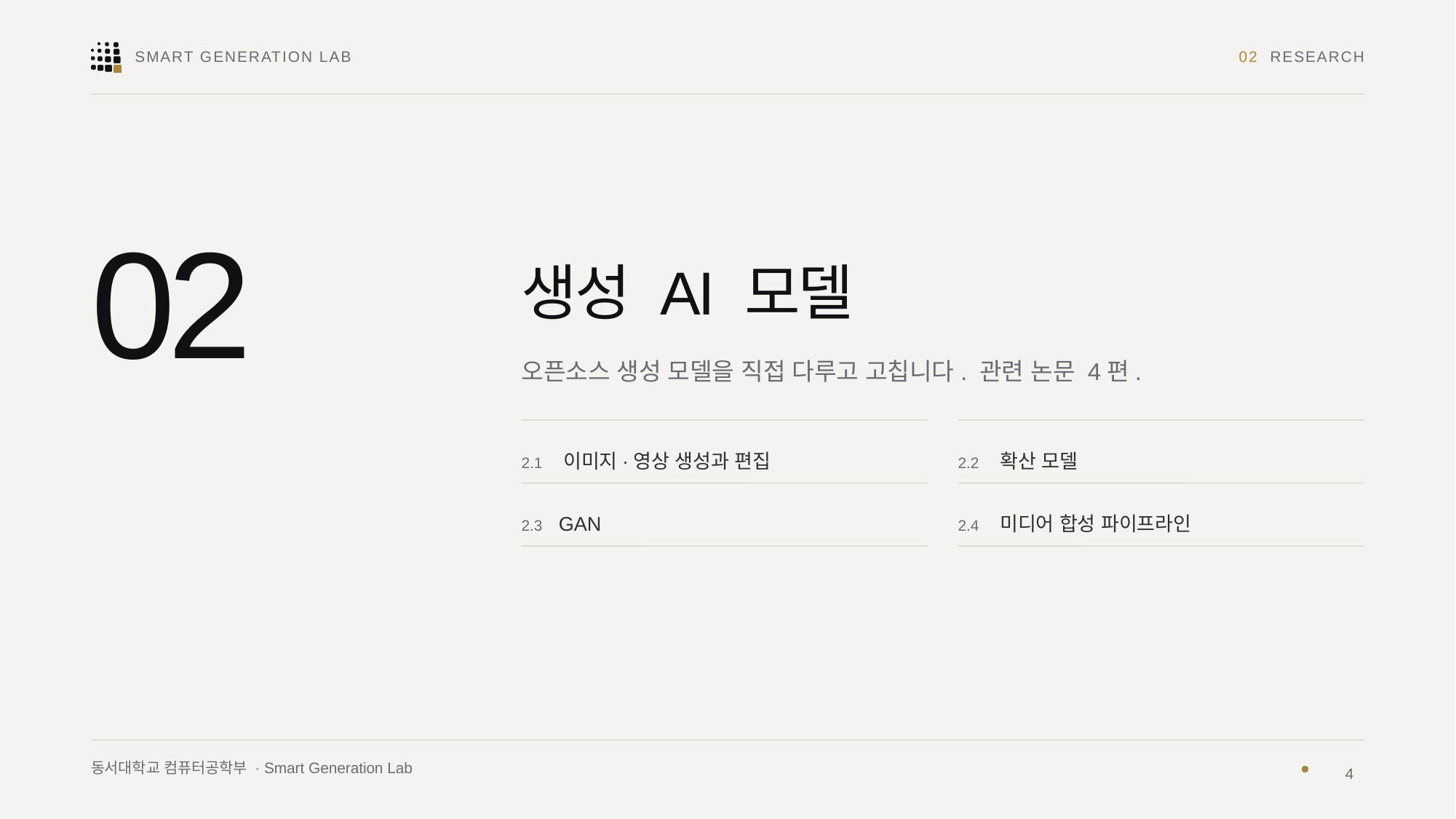

02  RESEARCH
02
생성 AI 모델
오픈소스 생성 모델을 직접 다루고 고칩니다. 관련 논문 4편.
2.1   이미지·영상 생성과 편집
2.2   확산 모델
2.3   GAN
2.4   미디어 합성 파이프라인
4